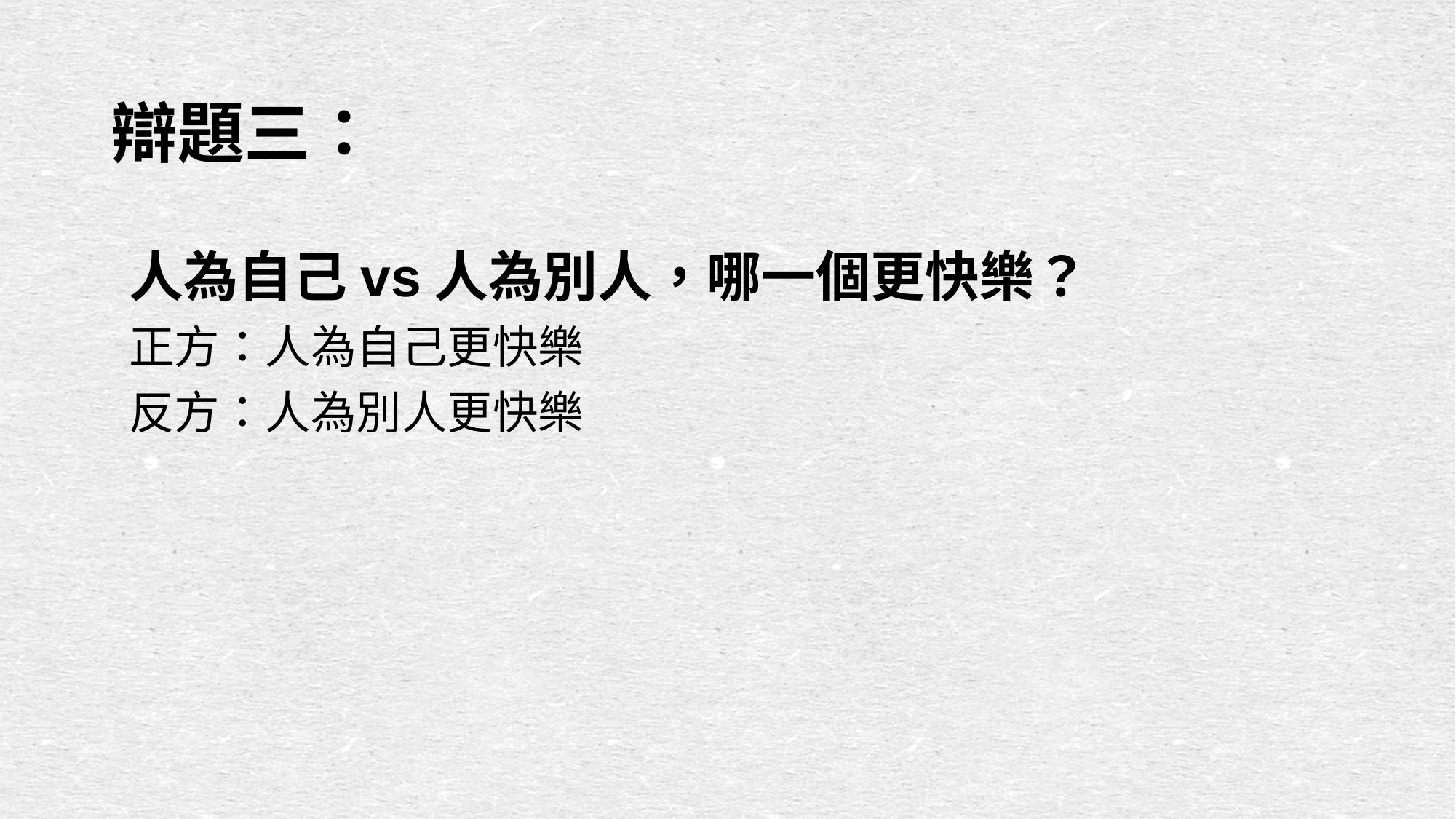

# 辯題三：
人為自己vs人為別人，哪一個更快樂？
正方：人為自己更快樂
反方：人為別人更快樂